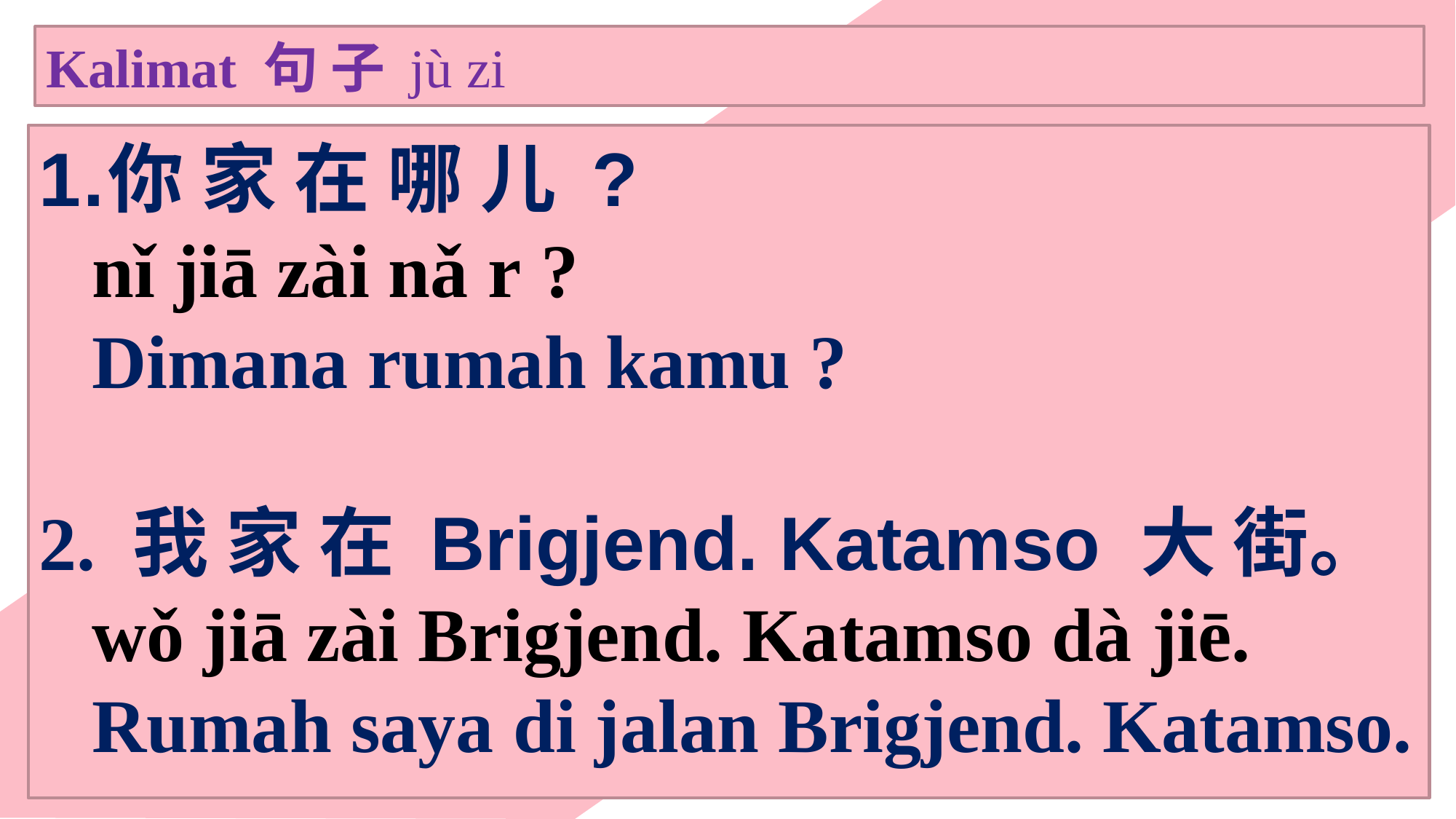

Kalimat 句 子 jù zi
你 家 在 哪 儿 ?
nǐ jiā zài nǎ r ?
Dimana rumah kamu ?

2. 我 家 在 Brigjend. Katamso 大 街。
wǒ jiā zài Brigjend. Katamso dà jiē.
Rumah saya di jalan Brigjend. Katamso.